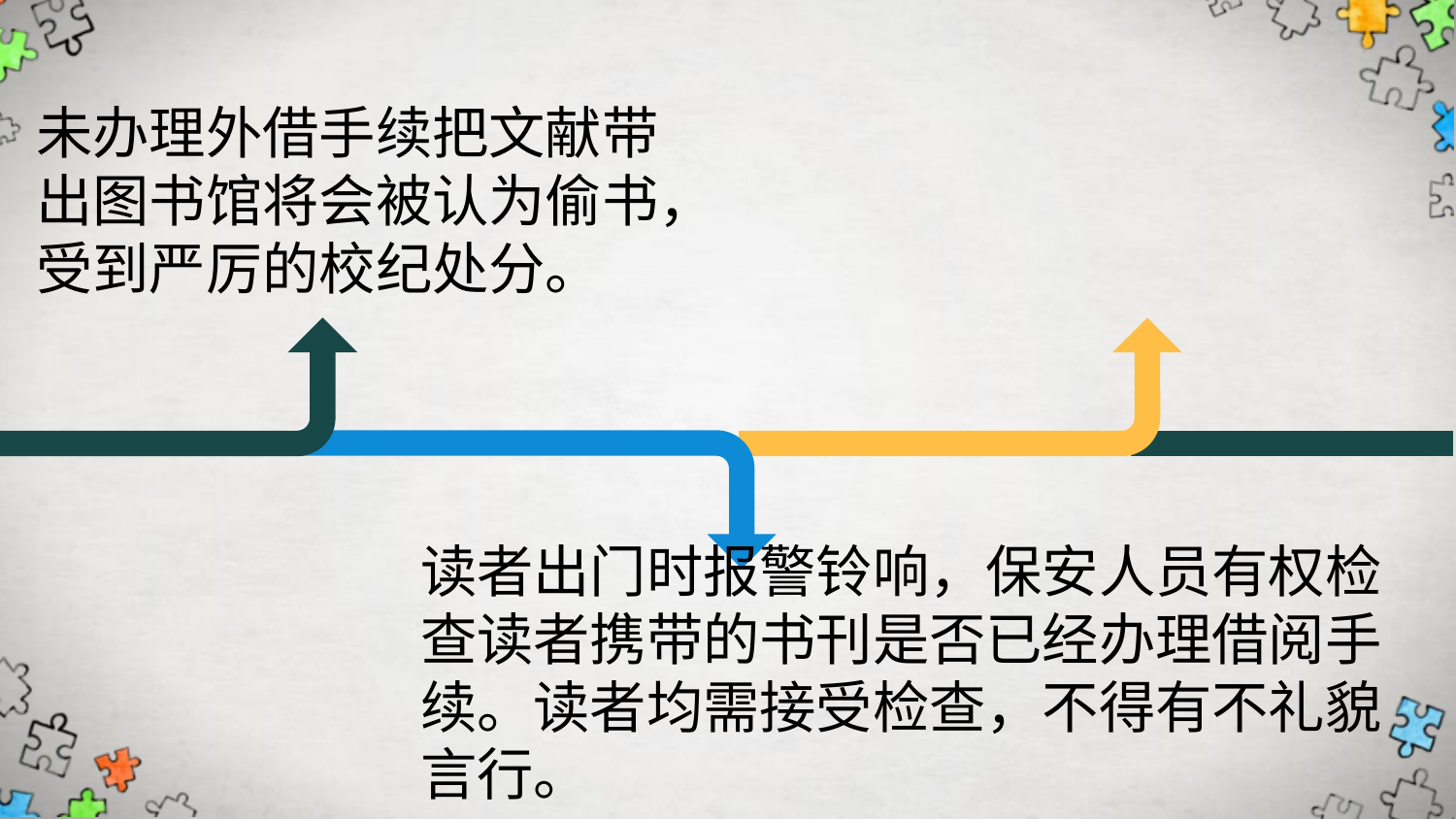

未办理外借手续把文献带
出图书馆将会被认为偷书，受到严厉的校纪处分。

读者出门时报警铃响，保安人员有权检查读者携带的书刊是否已经办理借阅手续。读者均需接受检查，不得有不礼貌言行。